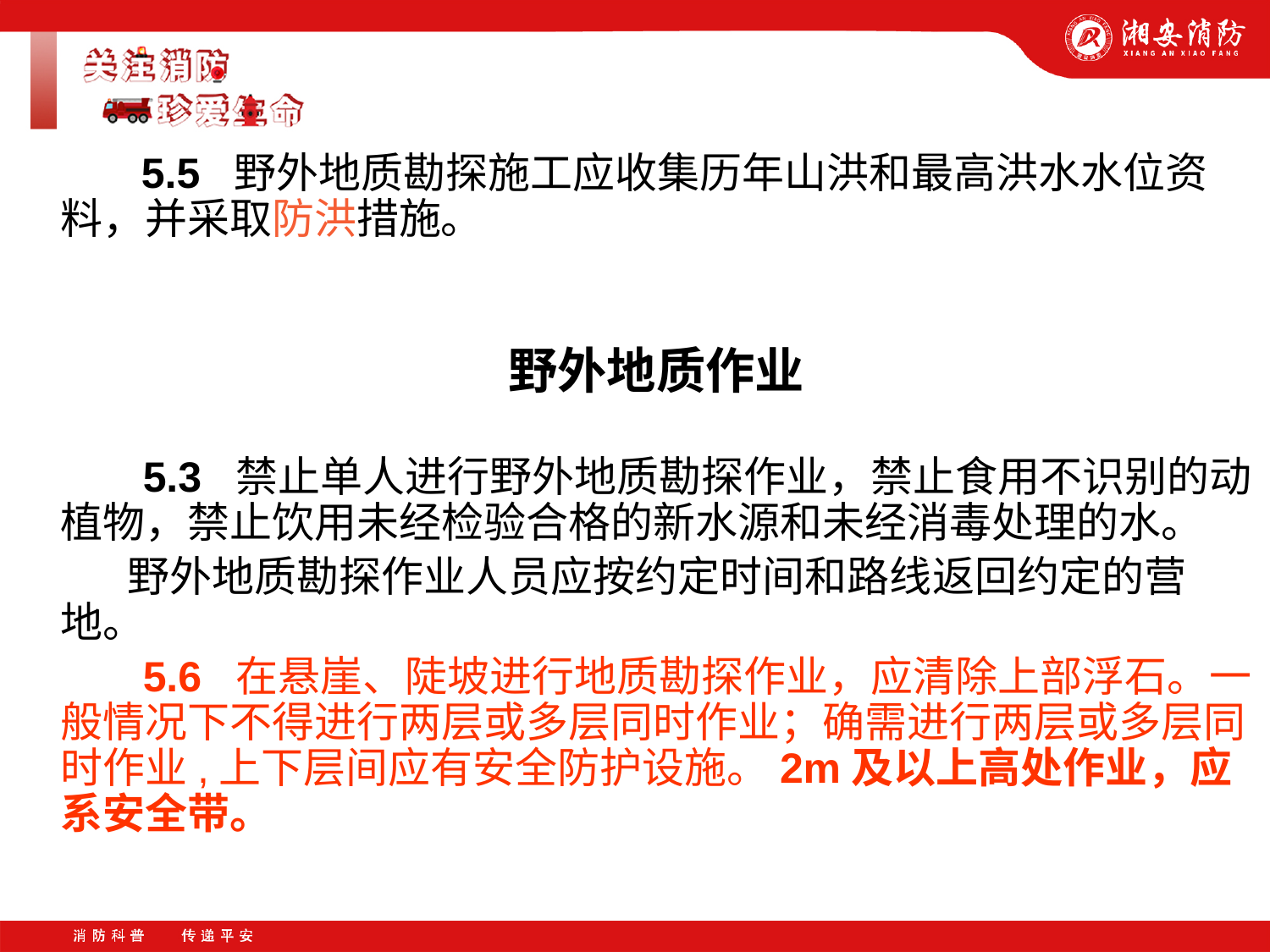

5.5  野外地质勘探施工应收集历年山洪和最高洪水水位资料，并采取防洪措施。

   野外地质作业

           5.3  禁止单人进行野外地质勘探作业，禁止食用不识别的动植物，禁止饮用未经检验合格的新水源和未经消毒处理的水。
           野外地质勘探作业人员应按约定时间和路线返回约定的营地。
           5.6  在悬崖、陡坡进行地质勘探作业，应清除上部浮石。一般情况下不得进行两层或多层同时作业；确需进行两层或多层同时作业,上下层间应有安全防护设施。2m及以上高处作业，应系安全带。